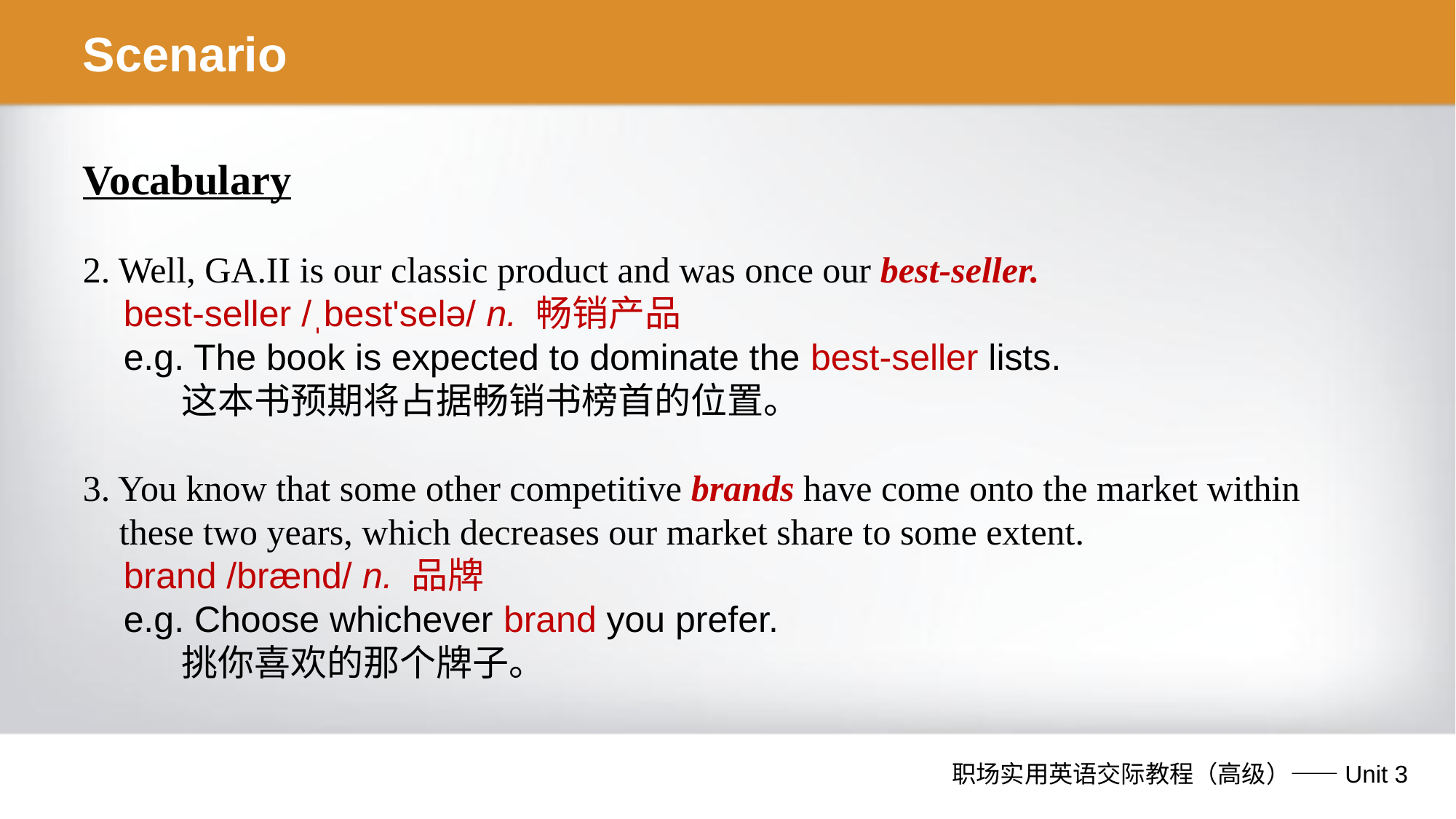

Scenario
Vocabulary

2. Well, GA.II is our classic product and was once our best-seller.
    best-seller /ˌbest'selə/ n. 畅销产品
    e.g. The book is expected to dominate the best-seller lists.
           这本书预期将占据畅销书榜首的位置。

3. You know that some other competitive brands have come onto the market within
    these two years, which decreases our market share to some extent.
    brand /brænd/ n. 品牌
    e.g. Choose whichever brand you prefer.
           挑你喜欢的那个牌子。

职场实用英语交际教程（高级）——Unit 3